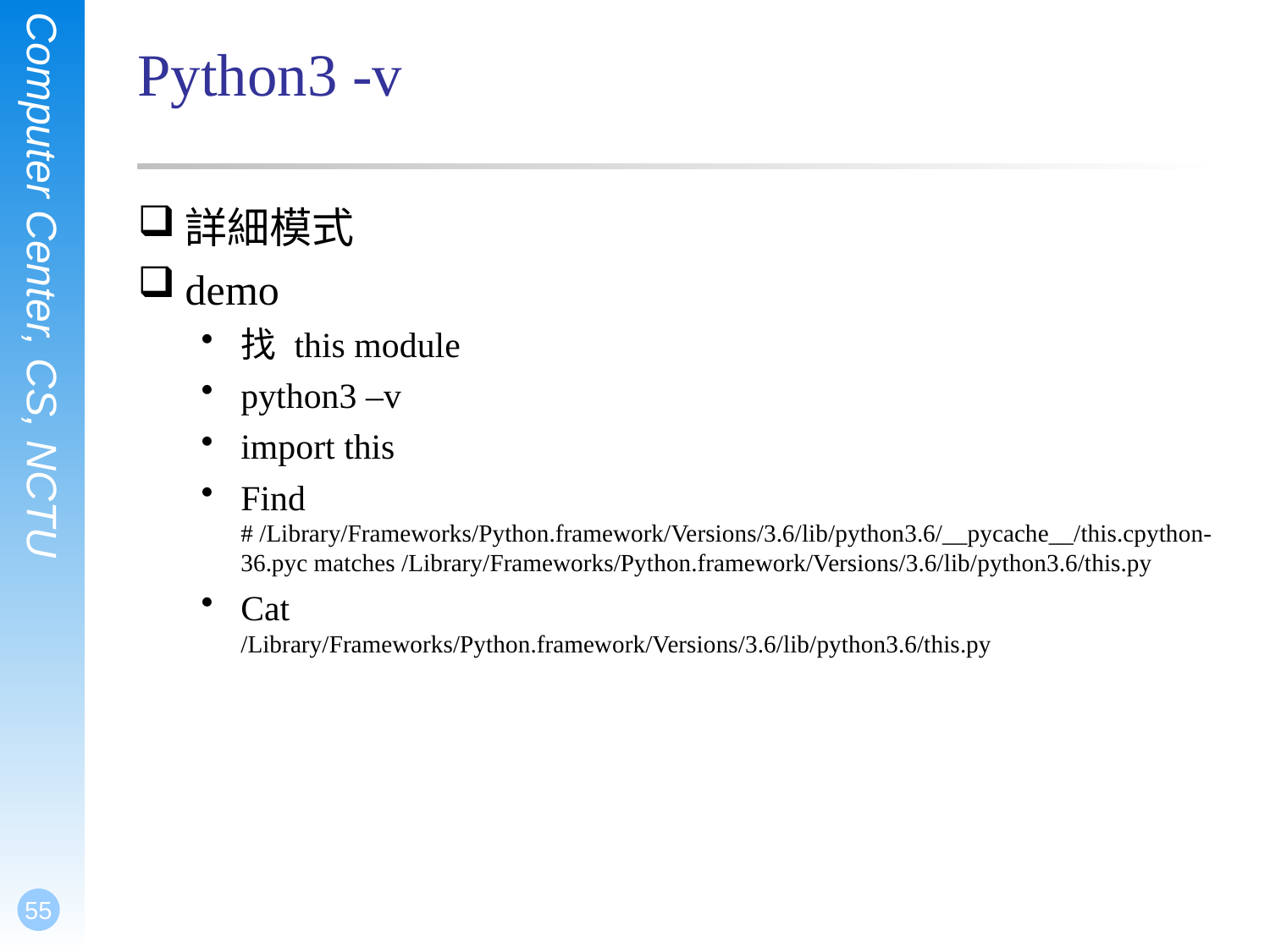

# Python3 -v
詳細模式
demo
找 this module
python3 –v
import this
Find
# /Library/Frameworks/Python.framework/Versions/3.6/lib/python3.6/__pycache__/this.cpython-36.pyc matches /Library/Frameworks/Python.framework/Versions/3.6/lib/python3.6/this.py
Cat
/Library/Frameworks/Python.framework/Versions/3.6/lib/python3.6/this.py